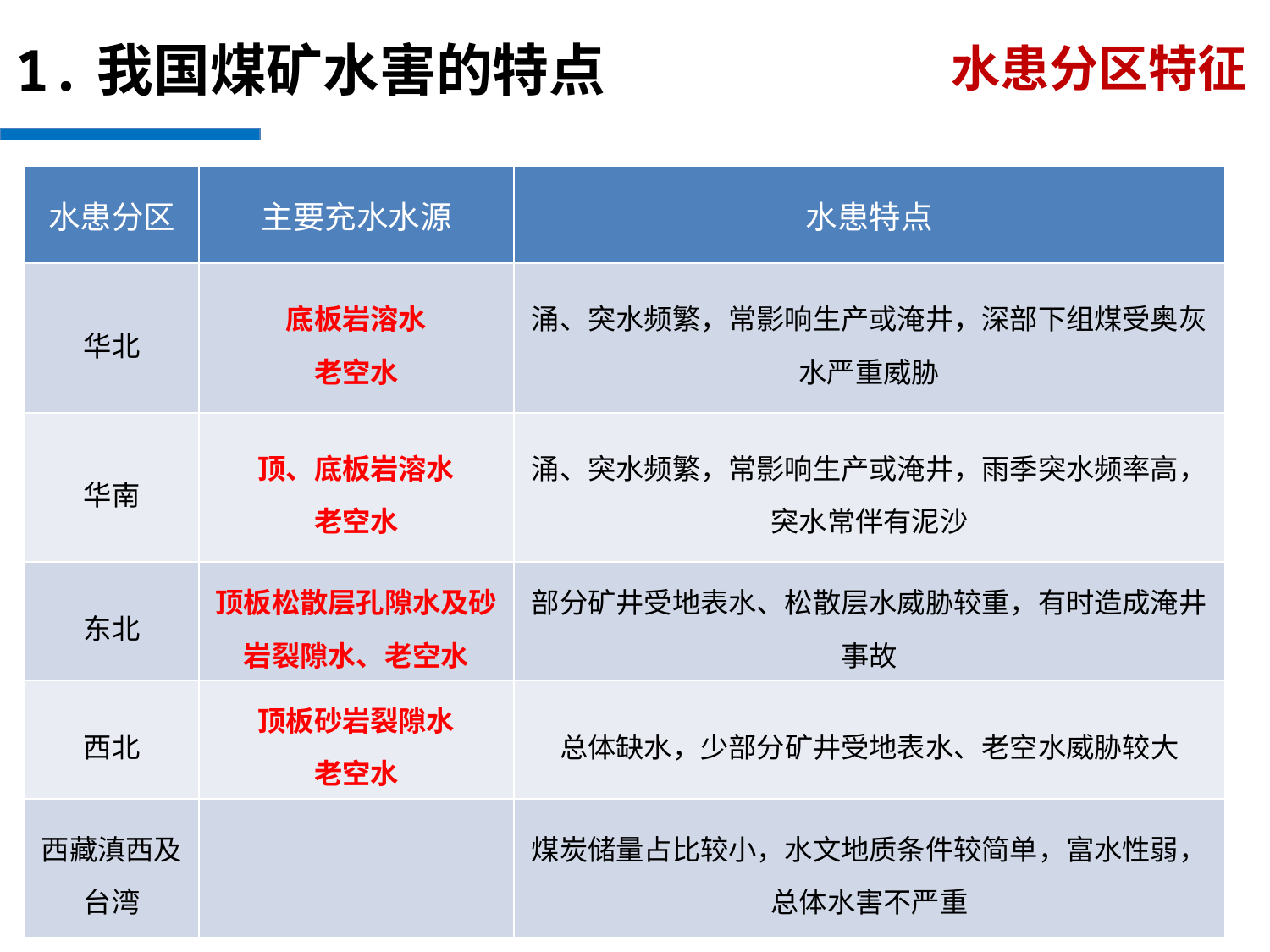

1.我国煤矿水害的特点
水患分区特征

| 水患分区 | 主要充水水源 | 水患特点 |
| --- | --- | --- |
| 华北 | 底板岩溶水 老空水 | 涌、突水频繁，常影响生产或淹井，深部下组煤受奥灰水严重威胁 |
| 华南 | 顶、底板岩溶水 老空水 | 涌、突水频繁，常影响生产或淹井，雨季突水频率高，突水常伴有泥沙 |
| 东北 | 顶板松散层孔隙水及砂岩裂隙水、老空水 | 部分矿井受地表水、松散层水威胁较重，有时造成淹井事故 |
| 西北 | 顶板砂岩裂隙水 老空水 | 总体缺水，少部分矿井受地表水、老空水威胁较大 |
| 西藏滇西及台湾 |  | 煤炭储量占比较小，水文地质条件较简单，富水性弱，总体水害不严重 |